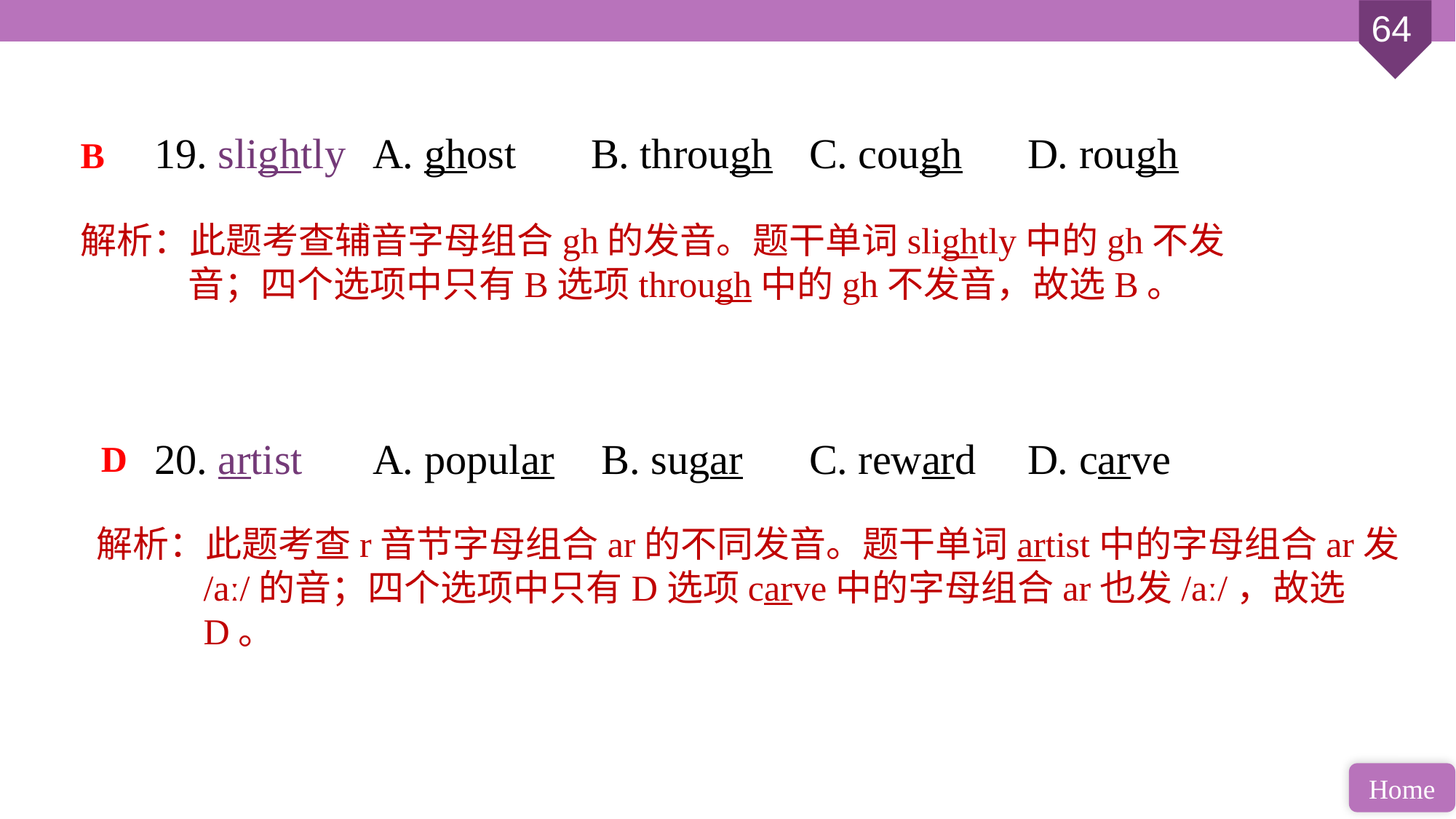

19. slightly 	A. ghost 	B. through 	C. cough 	D. rough

20. artist 	A. popular	 B. sugar 	C. reward 	D. carve
B
解析：此题考查辅音字母组合gh的发音。题干单词slightly中的gh不发音；四个选项中只有B选项through中的gh不发音，故选B。
D
解析：此题考查r音节字母组合ar的不同发音。题干单词artist中的字母组合ar发/aː/的音；四个选项中只有D选项carve中的字母组合ar也发/aː/，故选D。